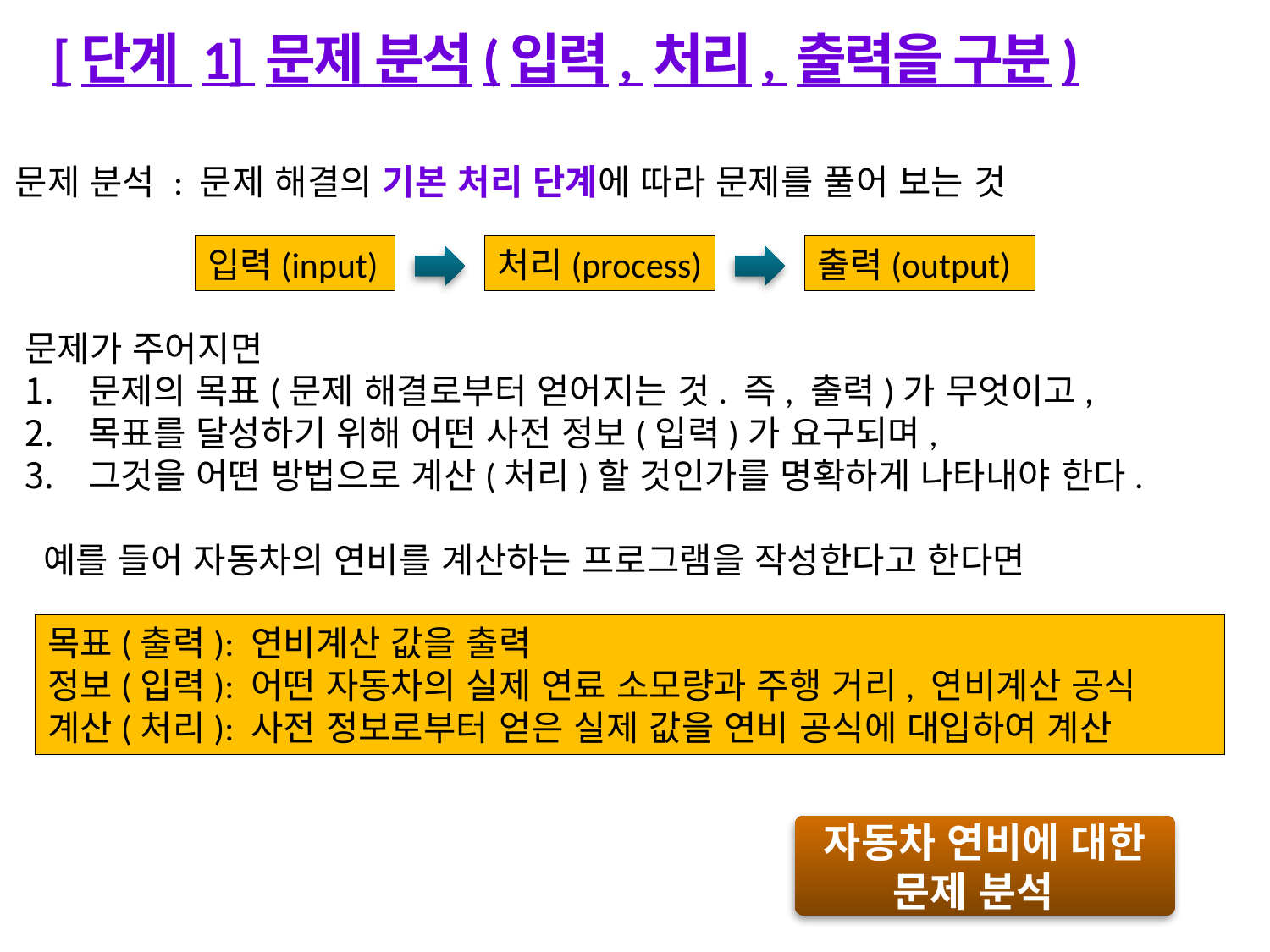

# [단계 1] 문제 분석(입력, 처리, 출력을 구분)
문제 분석 : 문제 해결의 기본 처리 단계에 따라 문제를 풀어 보는 것
입력(input)
처리(process)
출력(output)

문제가 주어지면
문제의 목표(문제 해결로부터 얻어지는 것. 즉, 출력)가 무엇이고,
목표를 달성하기 위해 어떤 사전 정보(입력)가 요구되며,
그것을 어떤 방법으로 계산(처리)할 것인가를 명확하게 나타내야 한다.

 예를 들어 자동차의 연비를 계산하는 프로그램을 작성한다고 한다면
목표(출력): 연비계산 값을 출력
정보(입력): 어떤 자동차의 실제 연료 소모량과 주행 거리, 연비계산 공식
계산(처리): 사전 정보로부터 얻은 실제 값을 연비 공식에 대입하여 계산
자동차 연비에 대한 문제 분석